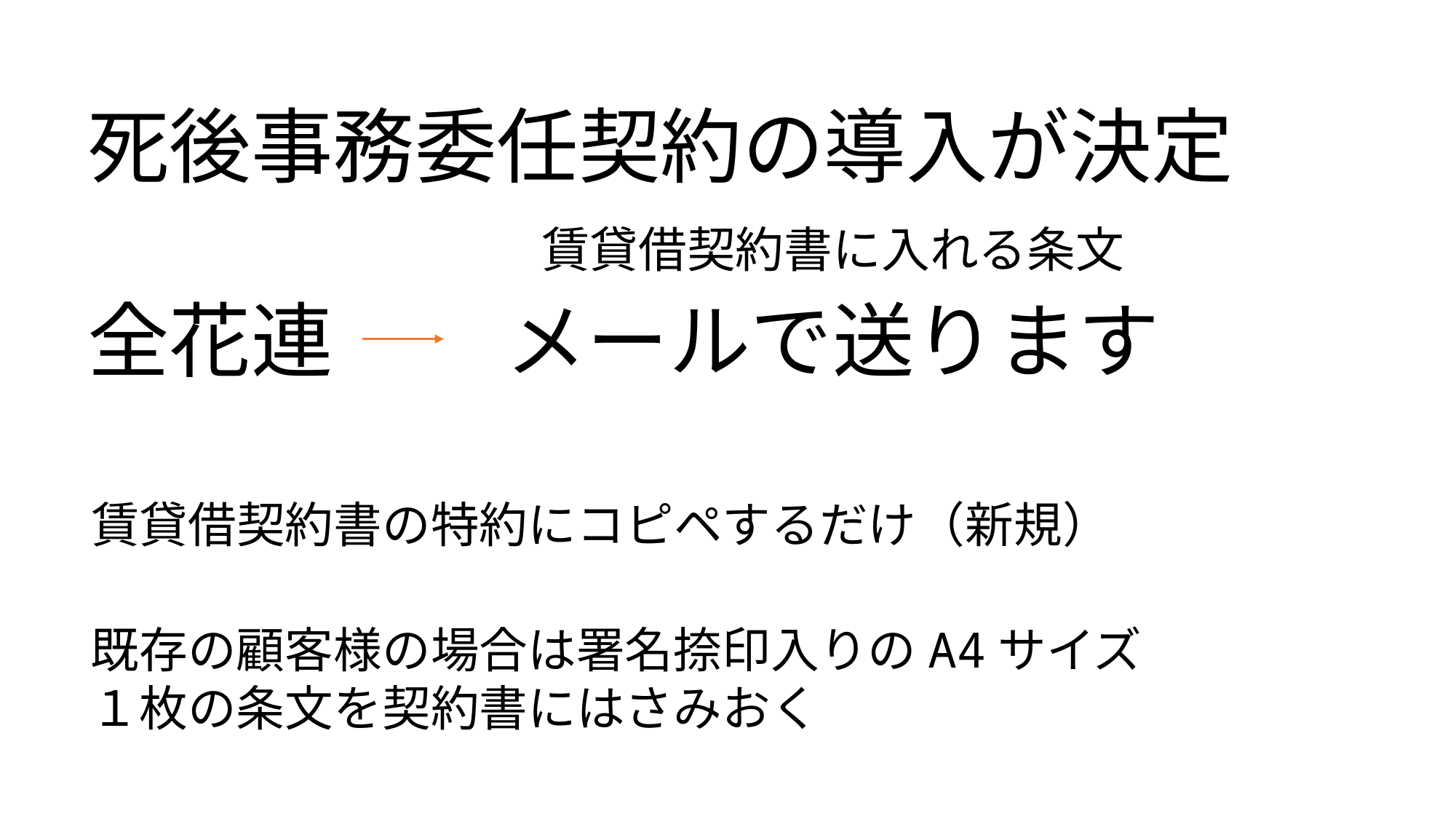

死後事務委任契約の導入が決定
賃貸借契約書に入れる条文
全花連
メールで送ります
賃貸借契約書の特約にコピペするだけ（新規）
既存の顧客様の場合は署名捺印入りのA4サイズ
１枚の条文を契約書にはさみおく